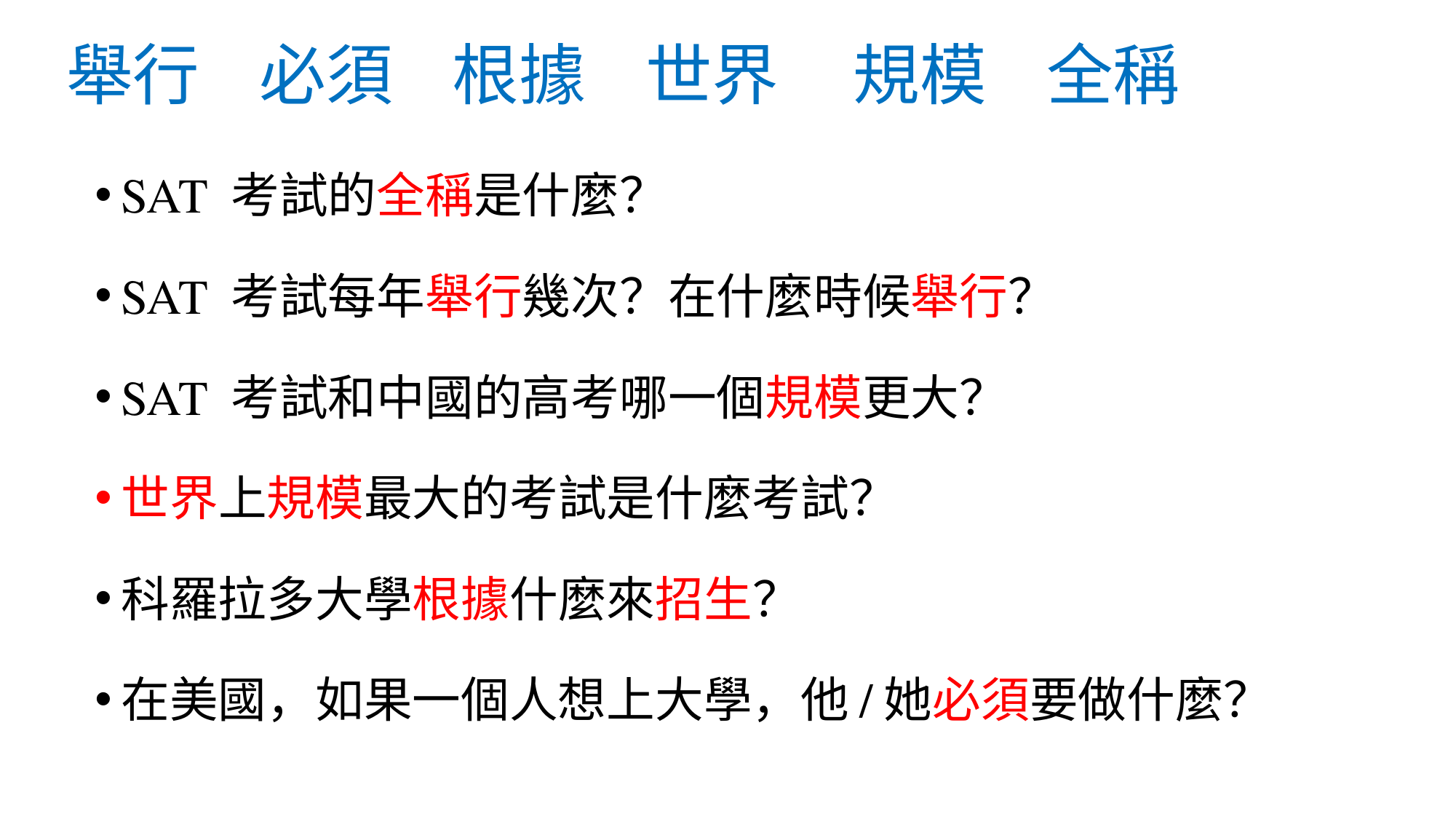

# 舉行    必須    根據    世界     規模    全稱
SAT 考試的全稱是什麼？
SAT 考試每年舉行幾次？在什麼時候舉行？
SAT 考試和中國的高考哪一個規模更大？
世界上規模最大的考試是什麼考試？
科羅拉多大學根據什麼來招生？
在美國，如果一個人想上大學，他/她必須要做什麼？